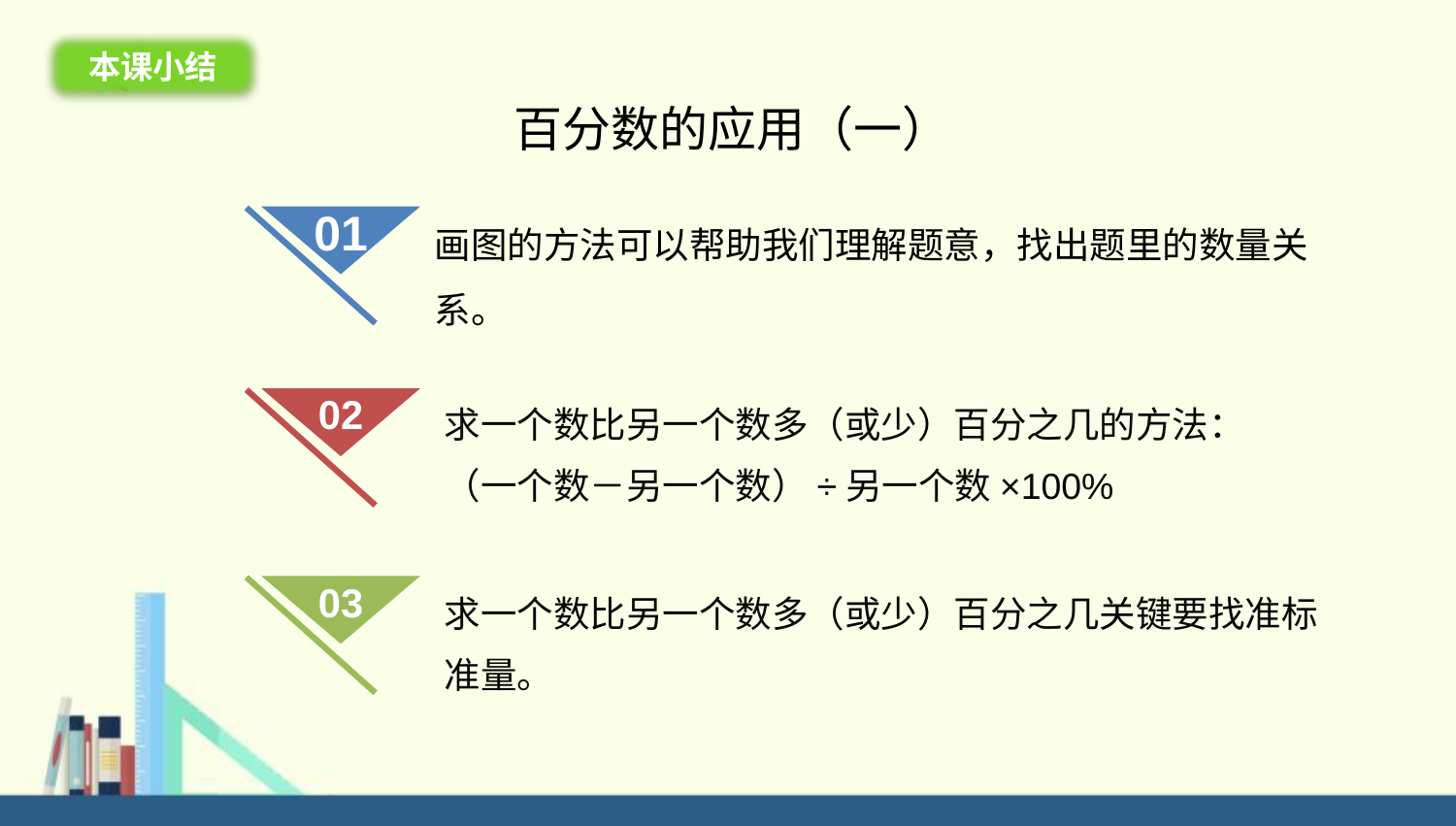

本课小结
百分数的应用（一）

画图的方法可以帮助我们理解题意，找出题里的数量关系。
01
求一个数比另一个数多（或少）百分之几的方法：
（一个数－另一个数）÷另一个数×100%
02
03
求一个数比另一个数多（或少）百分之几关键要找准标准量。